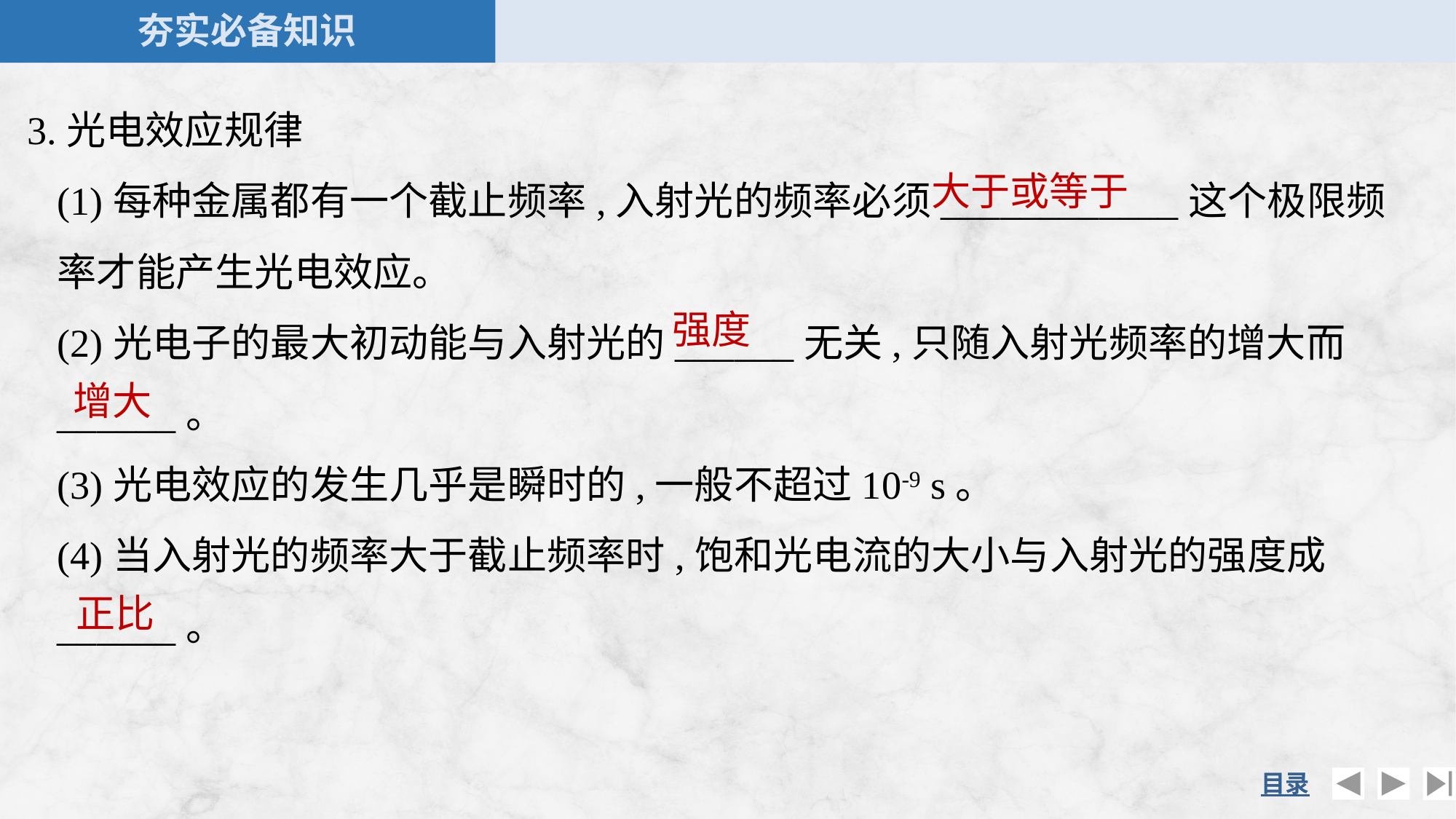

3.光电效应规律
	(1)每种金属都有一个截止频率,入射光的频率必须____________这个极限频率才能产生光电效应。
	(2)光电子的最大初动能与入射光的______无关,只随入射光频率的增大而______。
	(3)光电效应的发生几乎是瞬时的,一般不超过10-9 s。
	(4)当入射光的频率大于截止频率时,饱和光电流的大小与入射光的强度成______。
大于或等于
强度
增大
正比